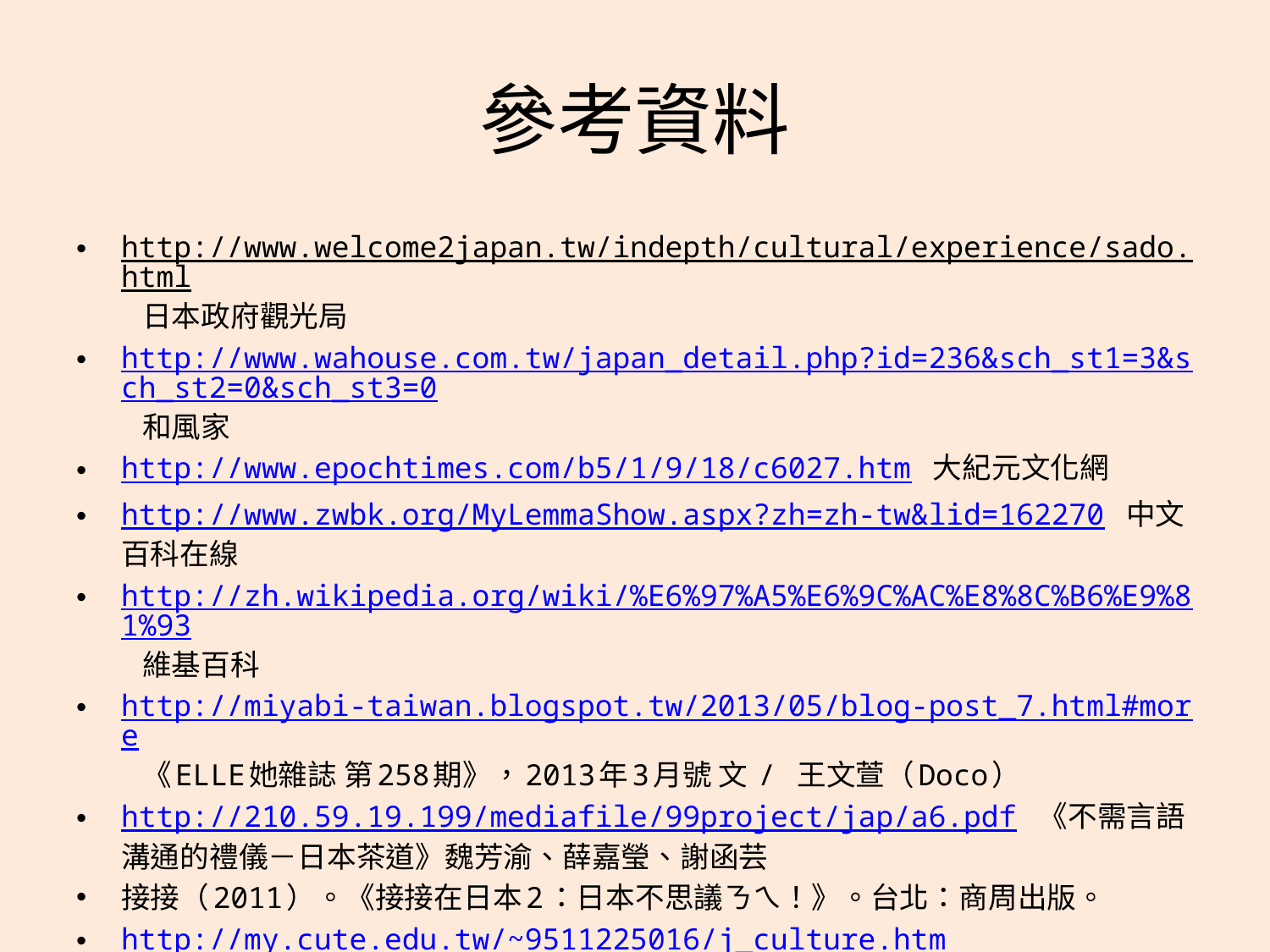

# 參考資料
http://www.welcome2japan.tw/indepth/cultural/experience/sado.html 日本政府觀光局
http://www.wahouse.com.tw/japan_detail.php?id=236&sch_st1=3&sch_st2=0&sch_st3=0 和風家
http://www.epochtimes.com/b5/1/9/18/c6027.htm 大紀元文化網
http://www.zwbk.org/MyLemmaShow.aspx?zh=zh-tw&lid=162270 中文百科在線
http://zh.wikipedia.org/wiki/%E6%97%A5%E6%9C%AC%E8%8C%B6%E9%81%93 維基百科
http://miyabi-taiwan.blogspot.tw/2013/05/blog-post_7.html#more 《ELLE她雜誌 第258期》，2013年3月號 文 / 王文萱（Doco）
http://210.59.19.199/mediafile/99project/jap/a6.pdf 《不需言語溝通的禮儀－日本茶道》魏芳渝、薛嘉瑩、謝函芸
接接（2011）。《接接在日本2：日本不思議ㄋㄟ！》。台北：商周出版。
http://my.cute.edu.tw/~9511225016/j_culture.htm